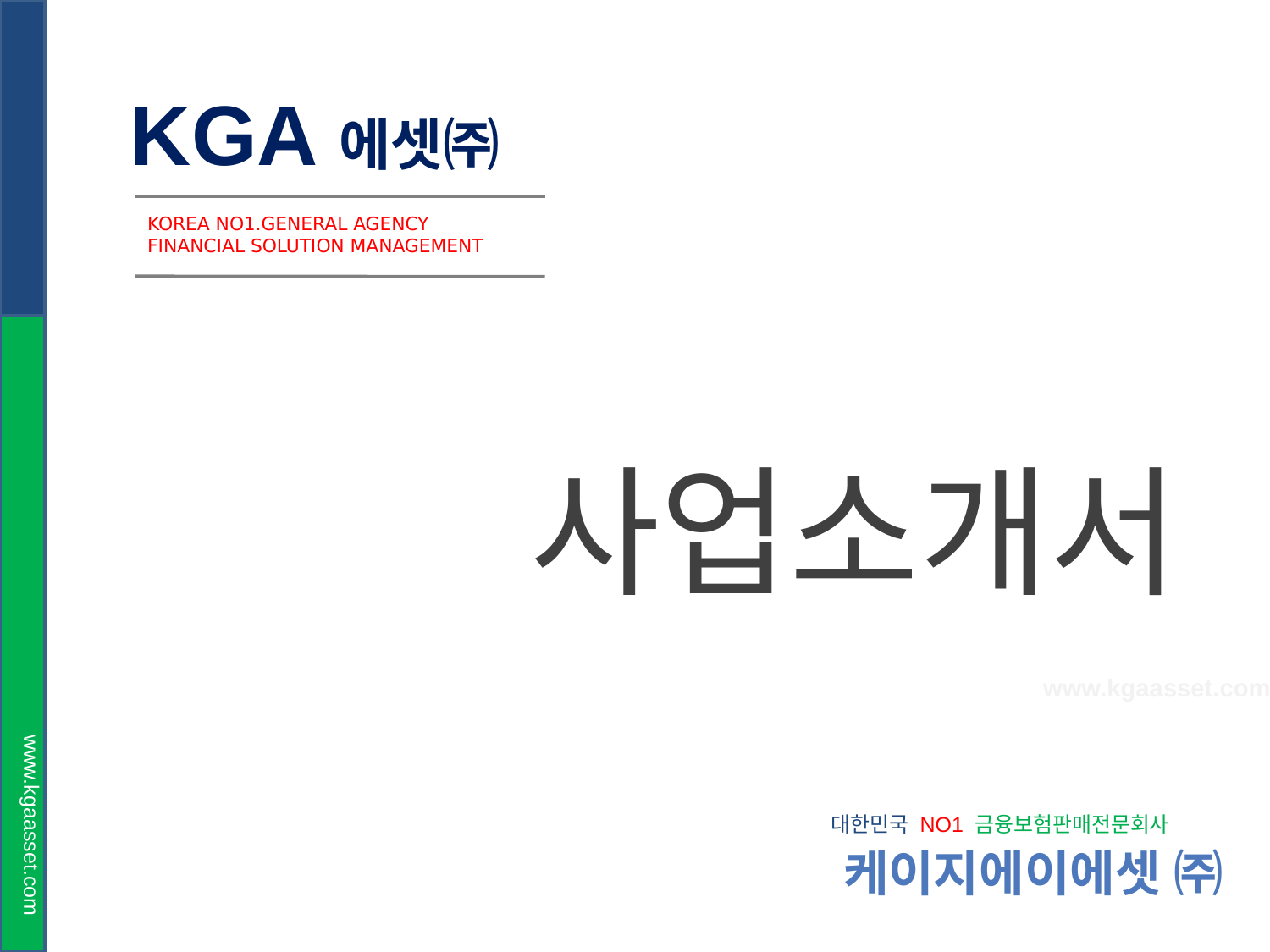

# KGA에셋㈜
KOREA NO1.GENERAL AGENCY
FINANCIAL SOLUTION MANAGEMENT
사업소개서
www.kgaasset.com
www.kgaasset.com
대한민국 NO1 금융보험판매전문회사
케이지에이에셋 ㈜